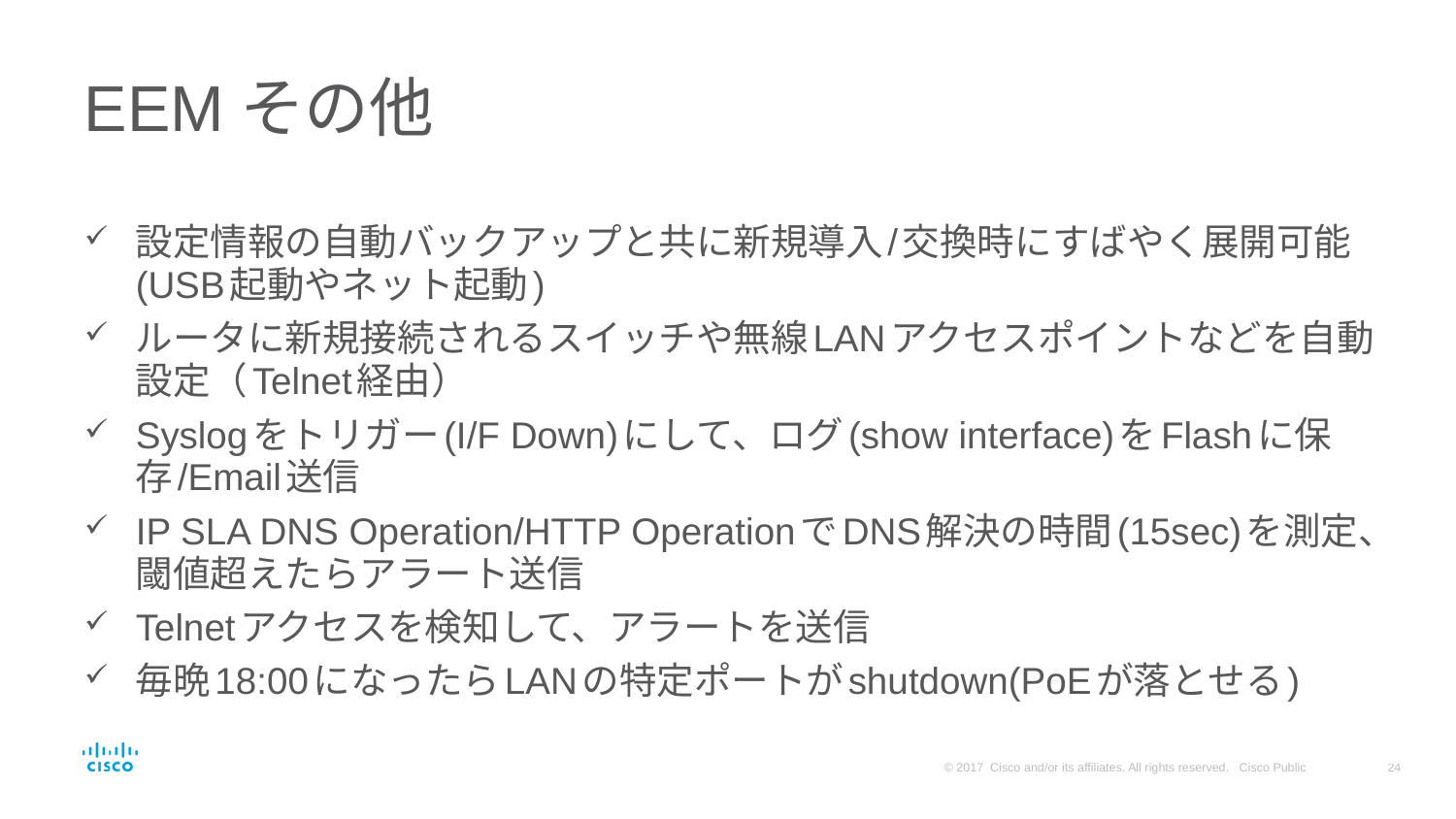

# EEMその他
設定情報の自動バックアップと共に新規導入/交換時にすばやく展開可能(USB起動やネット起動)
ルータに新規接続されるスイッチや無線LANアクセスポイントなどを自動設定（Telnet経由）
Syslogをトリガー(I/F Down)にして、ログ(show interface)をFlashに保存/Email送信
IP SLA DNS Operation/HTTP OperationでDNS解決の時間(15sec)を測定、閾値超えたらアラート送信
Telnetアクセスを検知して、アラートを送信
毎晩18:00になったらLANの特定ポートがshutdown(PoEが落とせる)